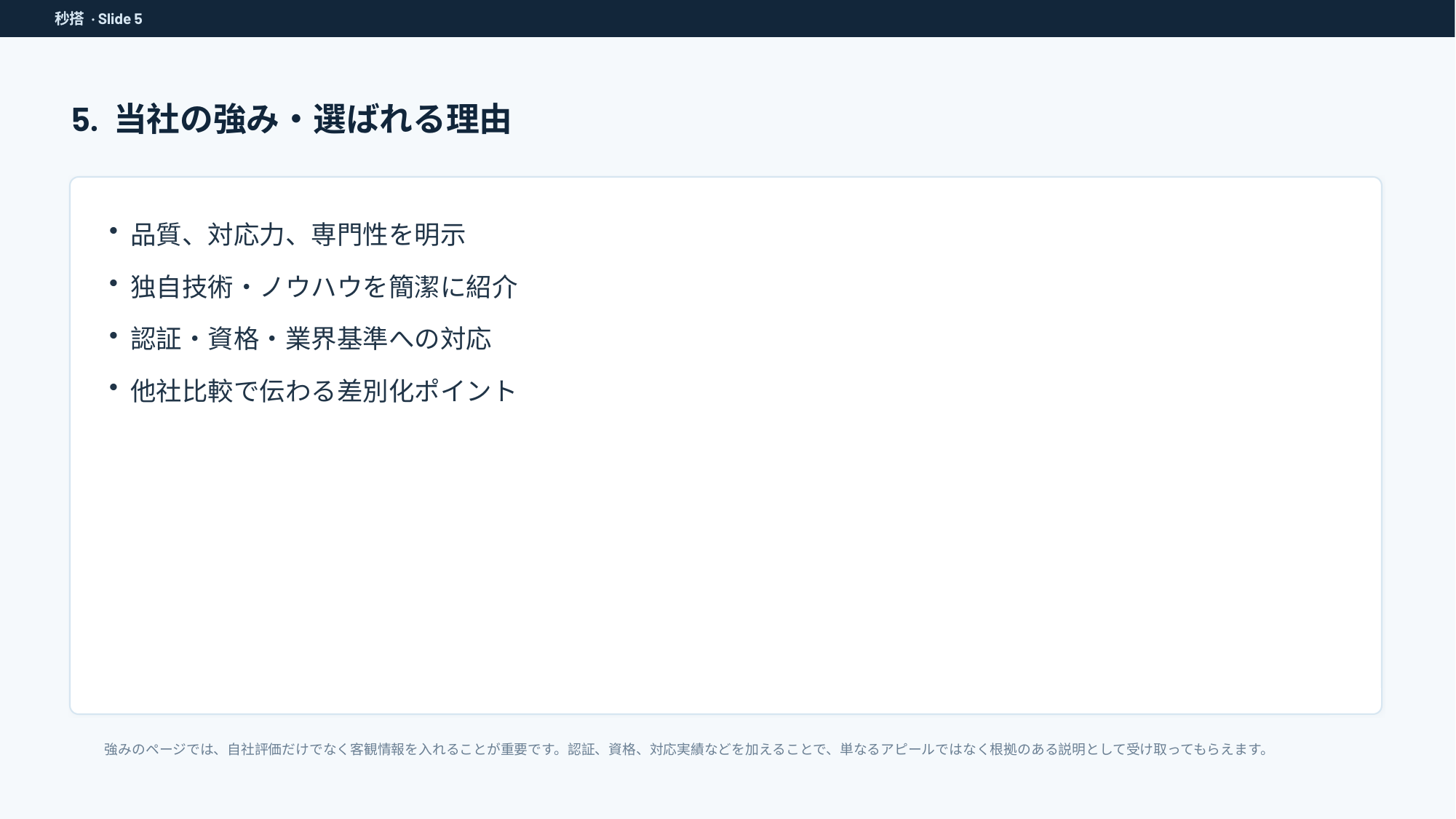

秒搭 · Slide 5
5. 当社の強み・選ばれる理由

品質、対応力、専門性を明示
独自技術・ノウハウを簡潔に紹介
認証・資格・業界基準への対応
他社比較で伝わる差別化ポイント
強みのページでは、自社評価だけでなく客観情報を入れることが重要です。認証、資格、対応実績などを加えることで、単なるアピールではなく根拠のある説明として受け取ってもらえます。